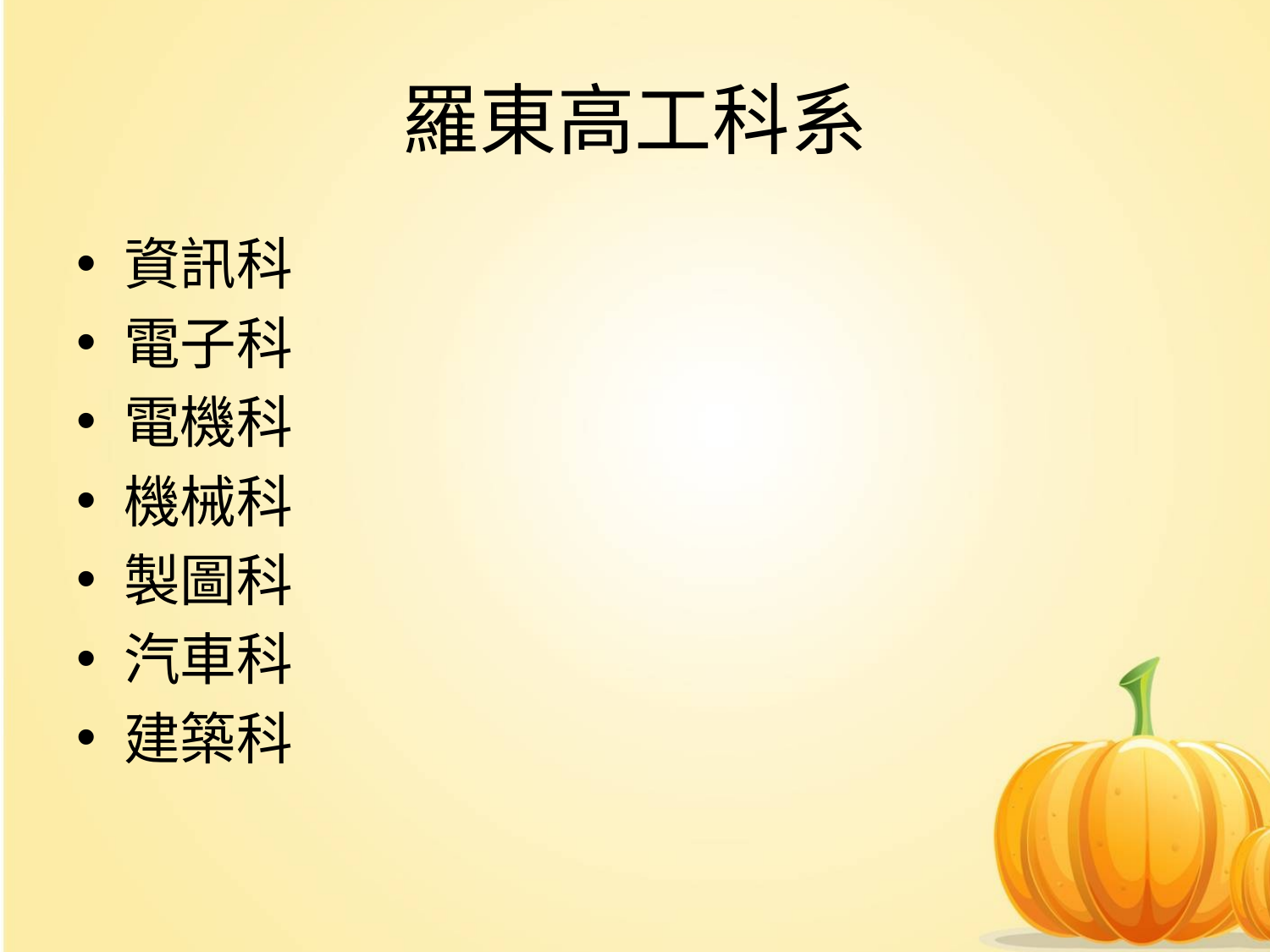

# 羅東高工科系
資訊科
電子科
電機科
機械科
製圖科
汽車科
建築科